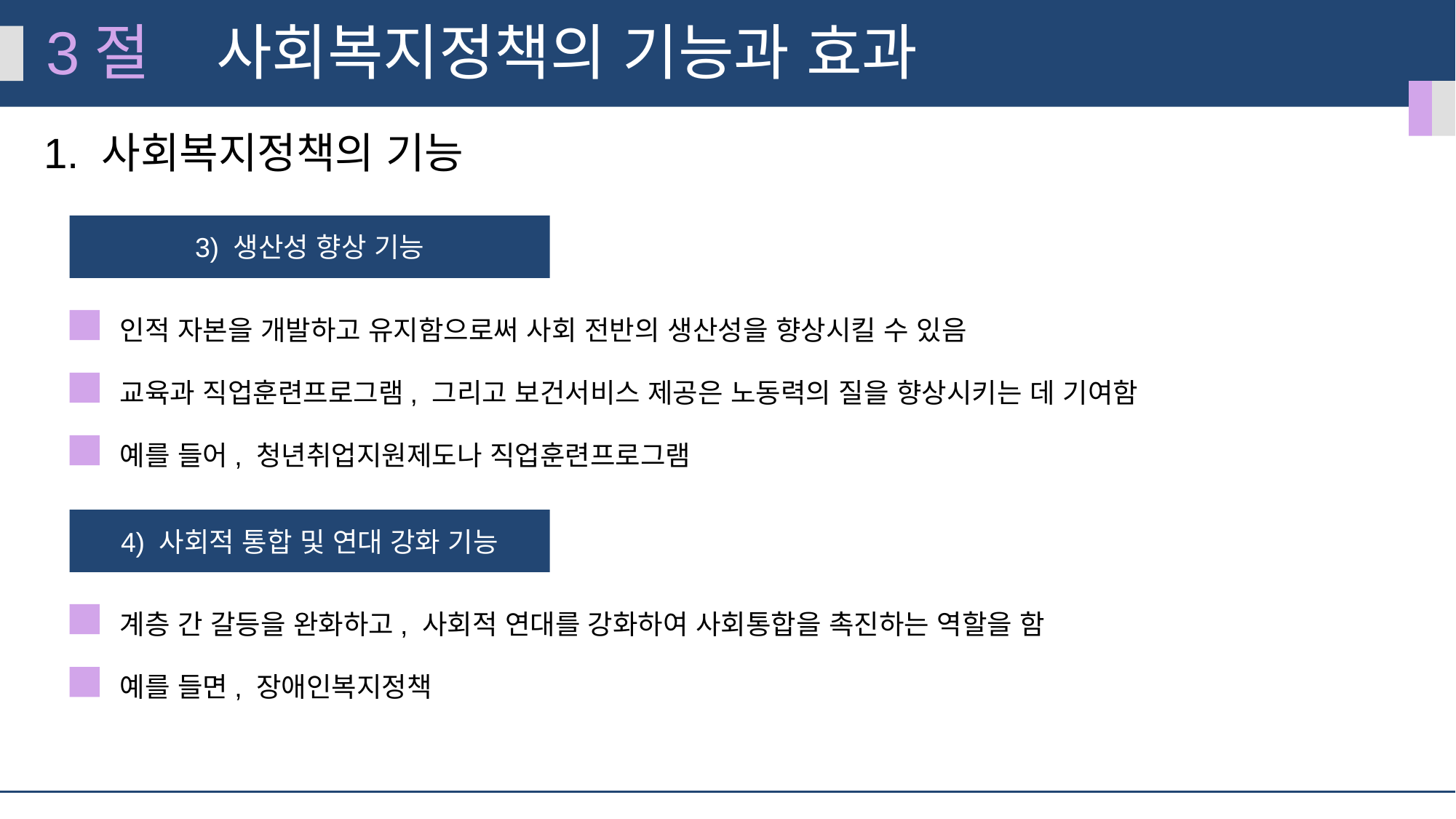

3절
사회복지정책의 기능과 효과
1. 사회복지정책의 기능
3) 생산성 향상 기능
인적 자본을 개발하고 유지함으로써 사회 전반의 생산성을 향상시킬 수 있음

교육과 직업훈련프로그램, 그리고 보건서비스 제공은 노동력의 질을 향상시키는 데 기여함

예를 들어, 청년취업지원제도나 직업훈련프로그램

4) 사회적 통합 및 연대 강화 기능
계층 간 갈등을 완화하고, 사회적 연대를 강화하여 사회통합을 촉진하는 역할을 함

예를 들면, 장애인복지정책